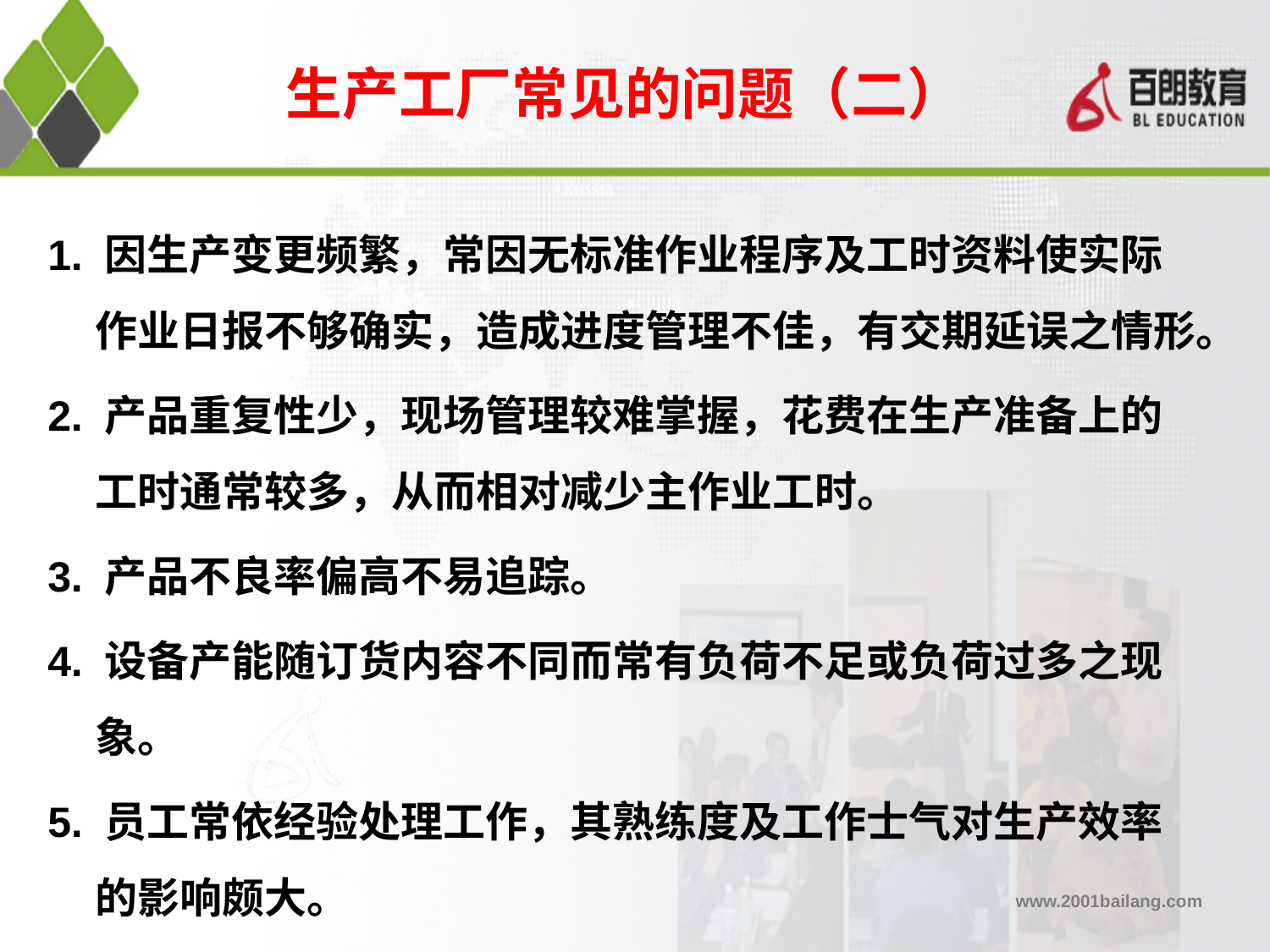

# 生产工厂常见的问题（二）
1. 因生产变更频繁，常因无标准作业程序及工时资料使实际作业日报不够确实，造成进度管理不佳，有交期延误之情形。
2. 产品重复性少，现场管理较难掌握，花费在生产准备上的工时通常较多，从而相对减少主作业工时。
3. 产品不良率偏高不易追踪。
4. 设备产能随订货内容不同而常有负荷不足或负荷过多之现象。
5. 员工常依经验处理工作，其熟练度及工作士气对生产效率的影响颇大。